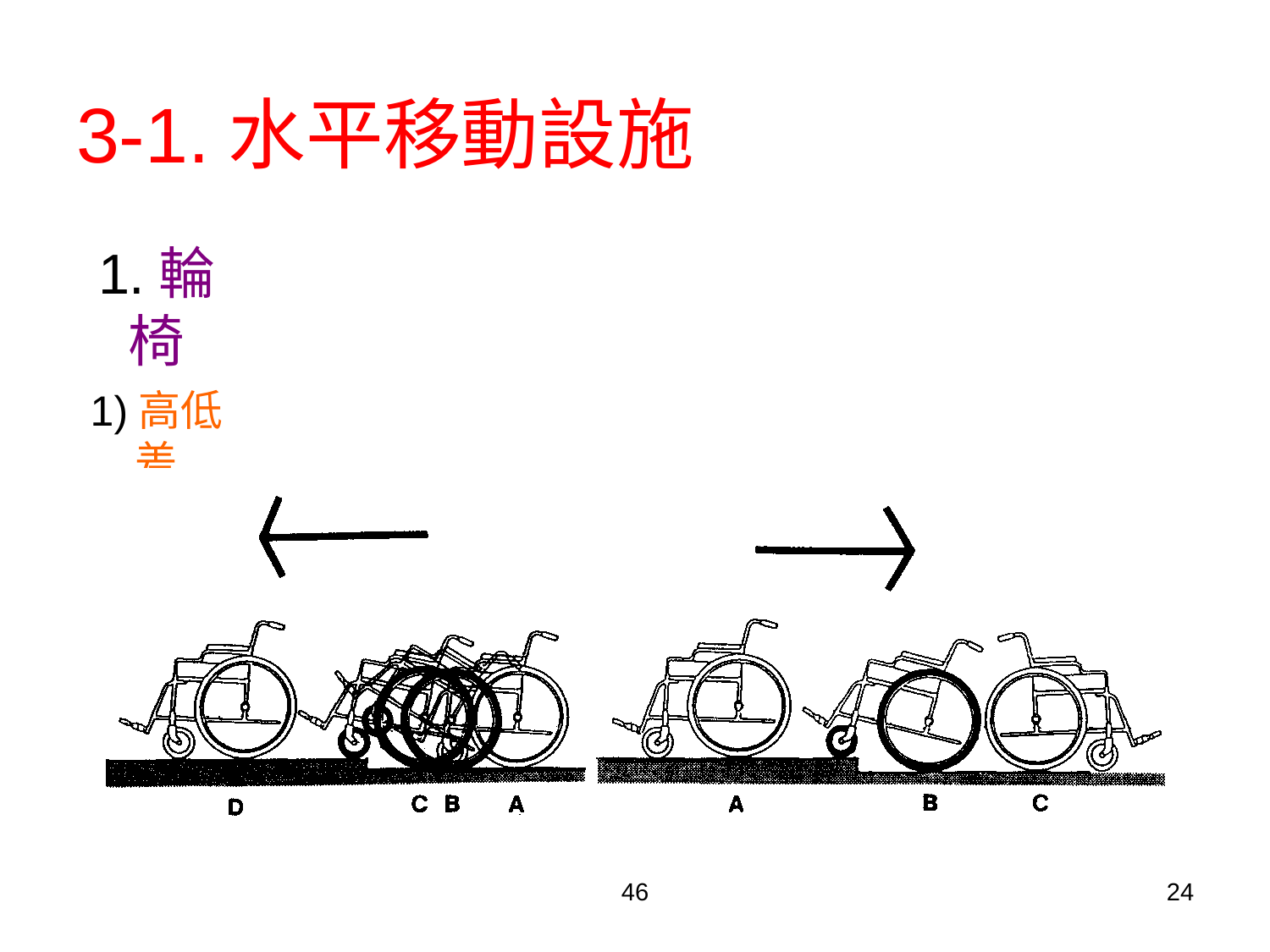

# 3-1.水平移動設施
1.輪椅
1)高低差
(J044-48)

46
24